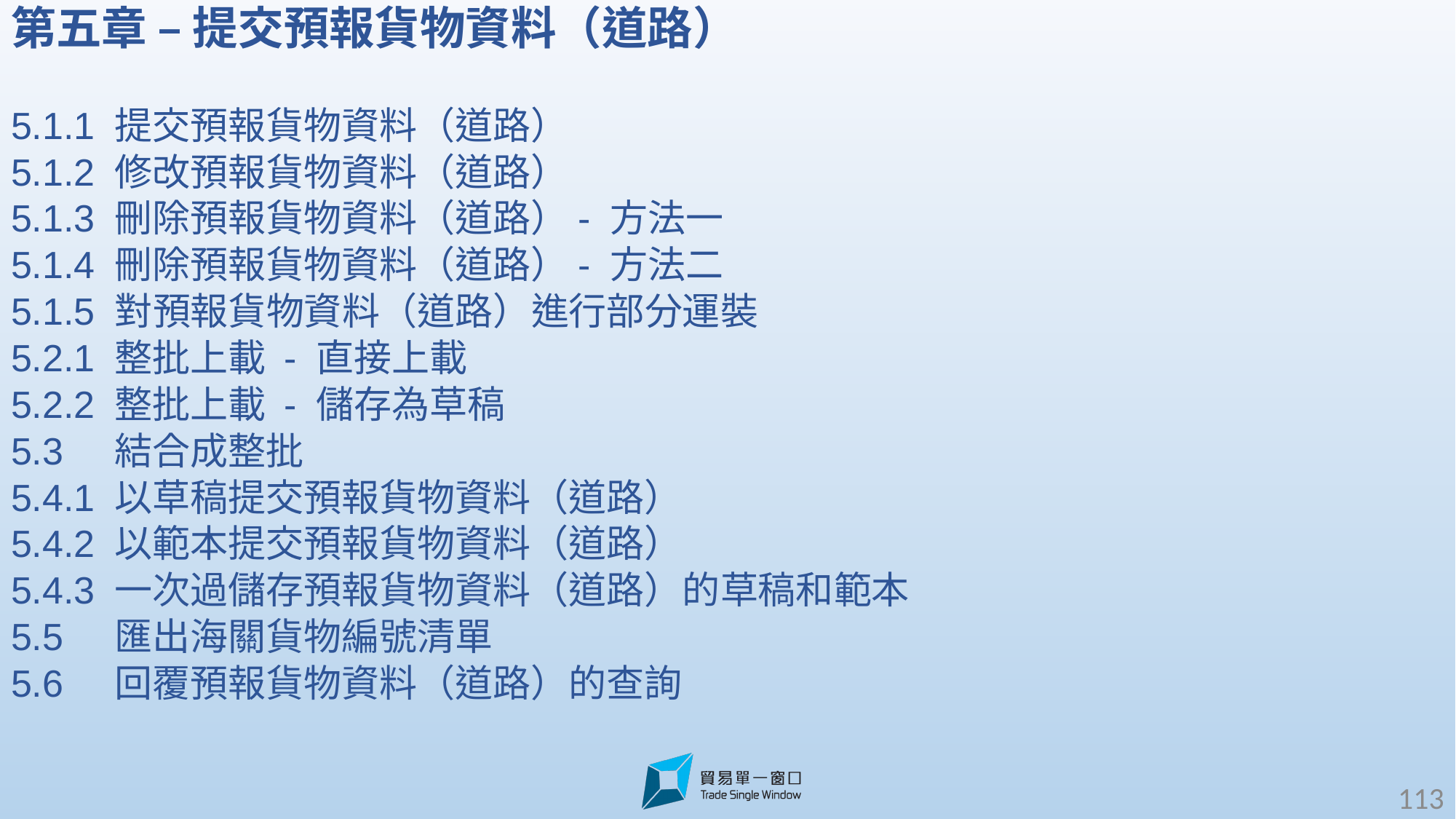

第五章 – 提交預報貨物資料（道路）

5.1.1 提交預報貨物資料（道路）
5.1.2 修改預報貨物資料（道路）
5.1.3 刪除預報貨物資料（道路）- 方法一
5.1.4 刪除預報貨物資料（道路）- 方法二
5.1.5 對預報貨物資料（道路）進行部分運裝
5.2.1 整批上載 - 直接上載
5.2.2 整批上載 - 儲存為草稿
5.3    結合成整批
5.4.1 以草稿提交預報貨物資料（道路）
5.4.2 以範本提交預報貨物資料（道路）
5.4.3 一次過儲存預報貨物資料（道路）的草稿和範本
5.5    匯出海關貨物編號清單
5.6    回覆預報貨物資料（道路）的查詢
113